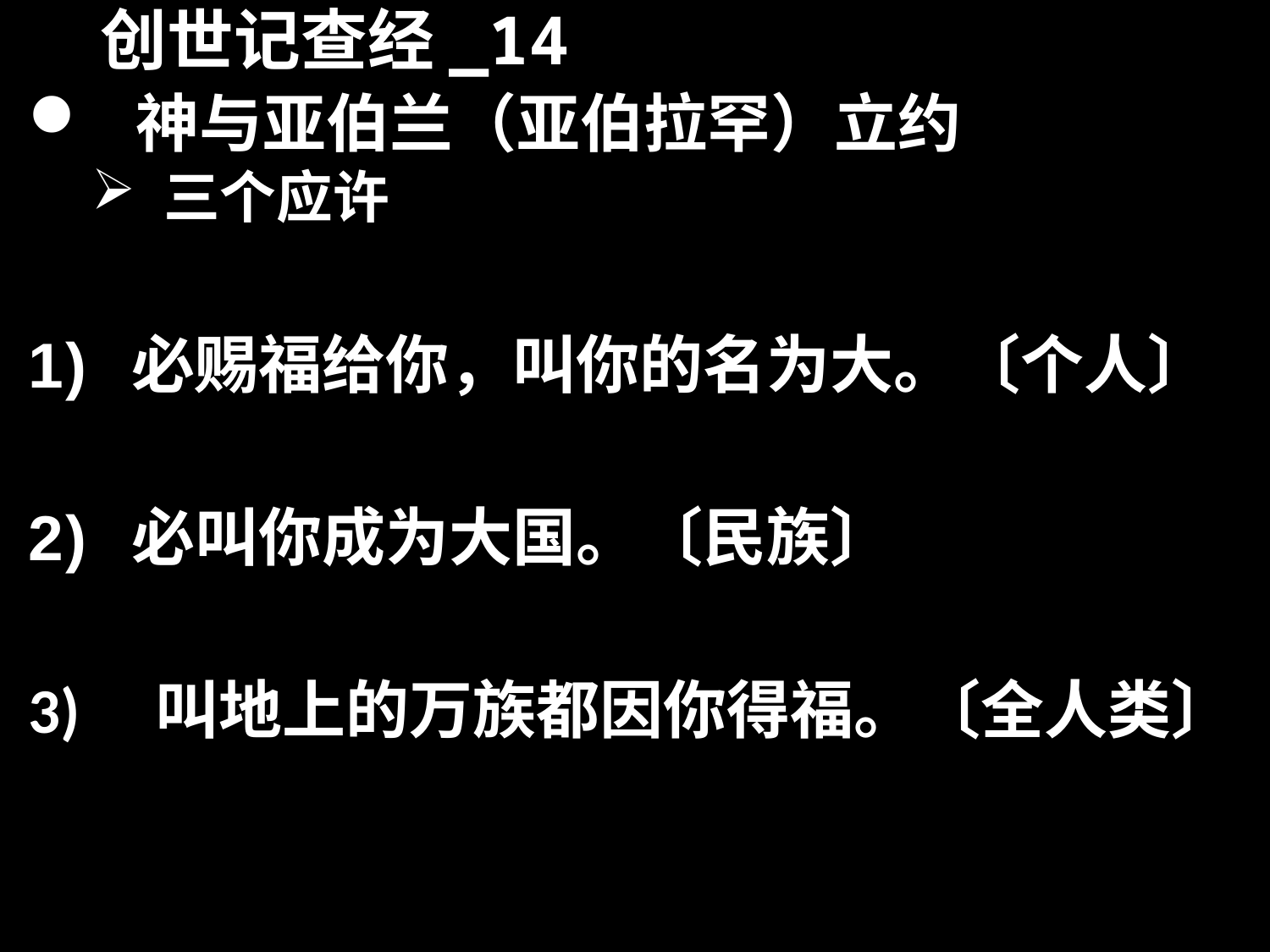

# 创世记查经_14
  神与亚伯兰（亚伯拉罕）立约
 三个应许

必赐福给你，叫你的名为大。〔个人〕

必叫你成为大国。〔民族〕

3)	叫地上的万族都因你得福。〔全人类〕